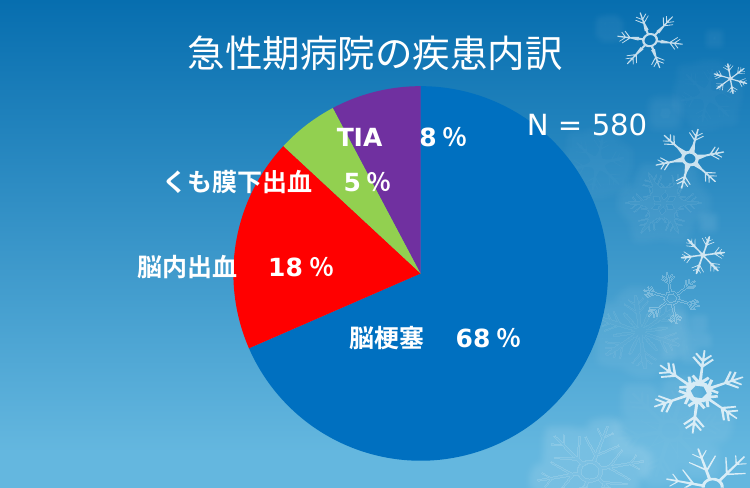

# 急性期病院の疾患内訳

### Chart

| Category |
|---|

### Chart

| Category |  |
|---|---|
| 　脳梗塞 | 371.0 |
| 　脳内出血 | 100.0 |
| 　くも膜下出血 | 29.0 |
| 　一過性脳虚血発作 | 42.0 |
N = 580
TIA　8％
くも膜下出血　5％
脳内出血　18％
脳梗塞　68％